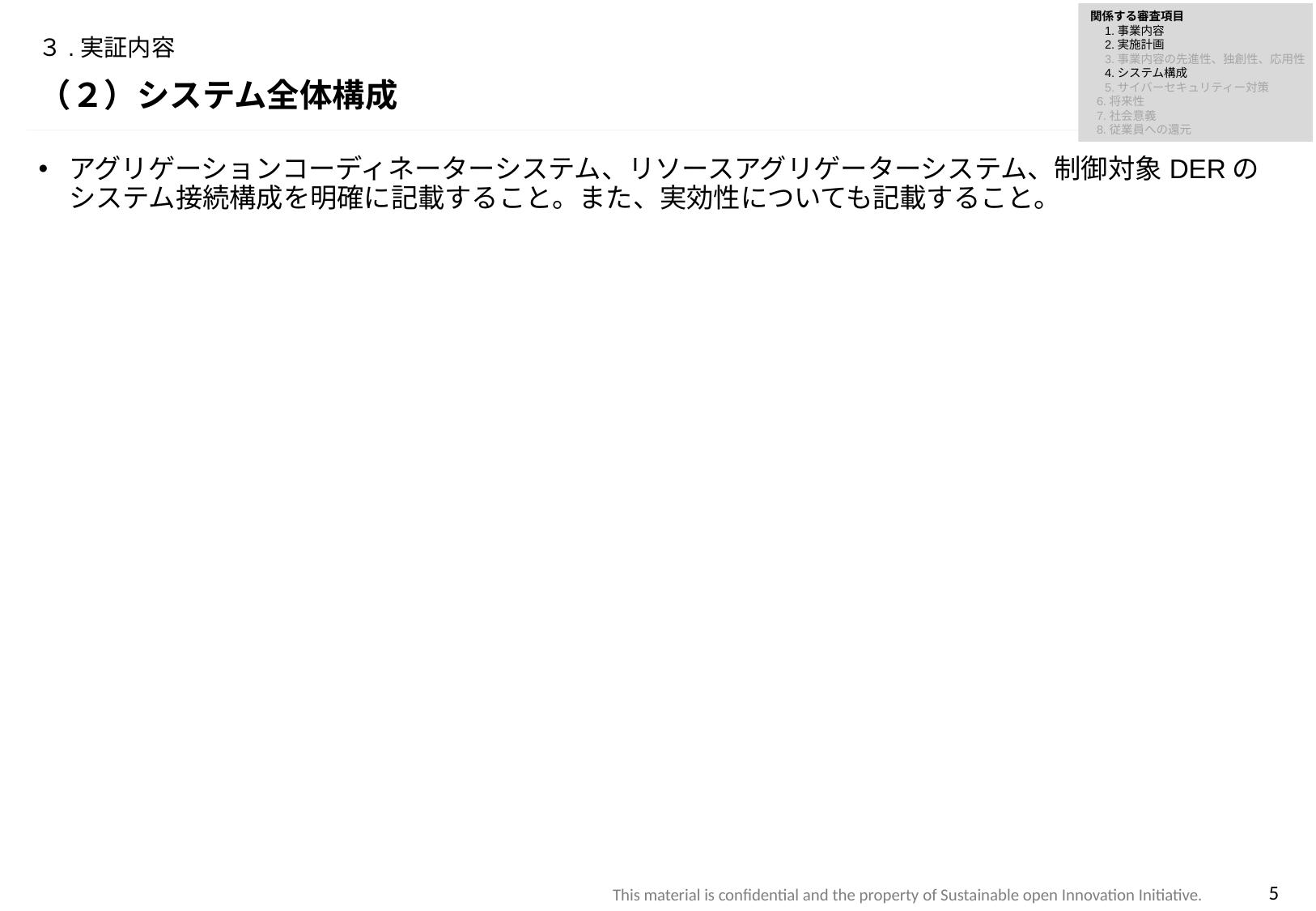

関係する審査項目
　1.事業内容
　2.実施計画
　3.事業内容の先進性、独創性、応用性
　4.システム構成
　5.サイバーセキュリティー対策
  6.将来性
  7.社会意義
  8.従業員への還元
# ３.実証内容
（２）システム全体構成
アグリゲーションコーディネーターシステム、リソースアグリゲーターシステム、制御対象DERのシステム接続構成を明確に記載すること。また、実効性についても記載すること。